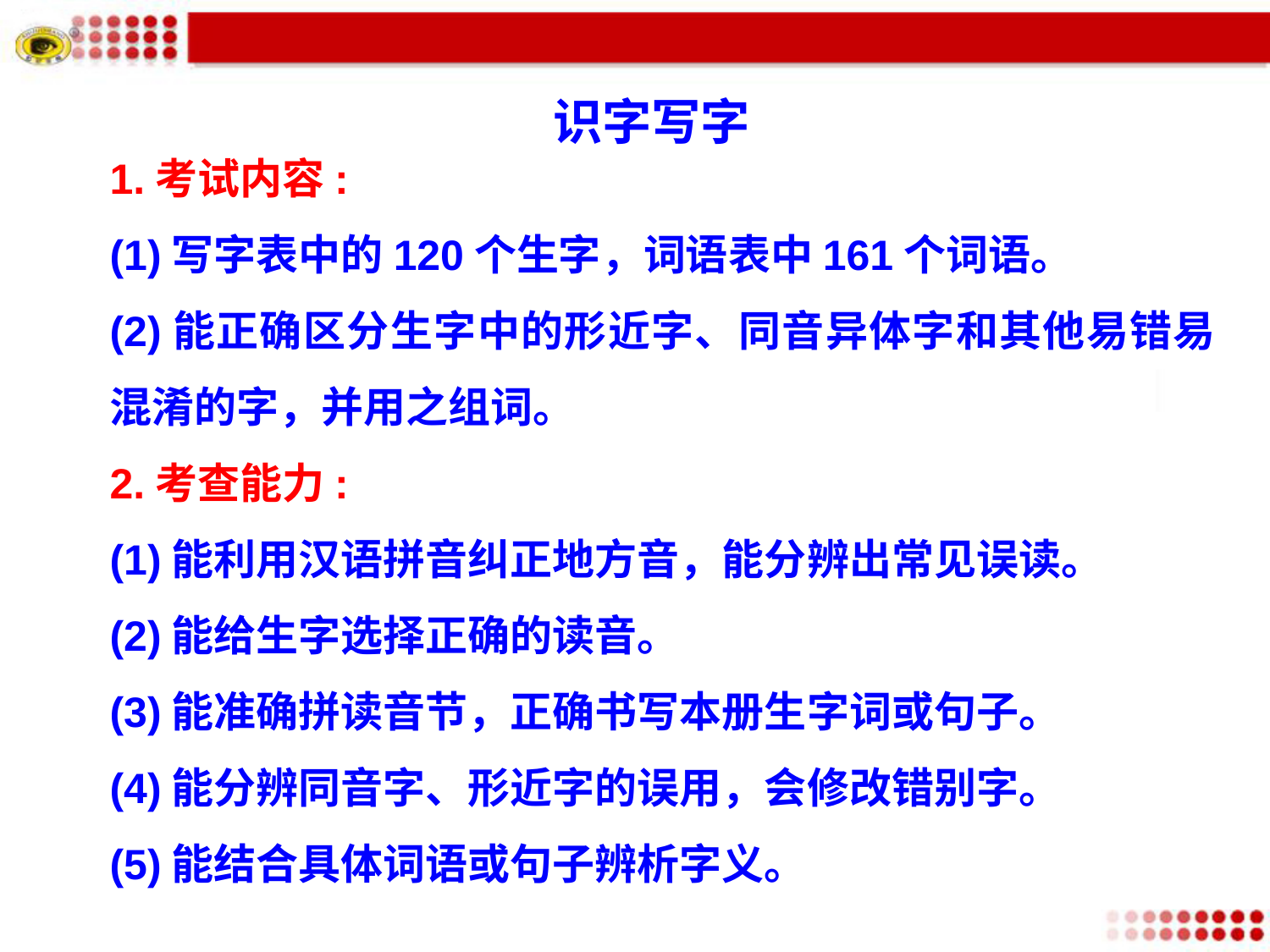

识字写字
1.考试内容:
(1)写字表中的120个生字，词语表中161个词语。
(2)能正确区分生字中的形近字、同音异体字和其他易错易混淆的字，并用之组词。
2.考查能力:
(1)能利用汉语拼音纠正地方音，能分辨出常见误读。
(2)能给生字选择正确的读音。
(3)能准确拼读音节，正确书写本册生字词或句子。
(4)能分辨同音字、形近字的误用，会修改错别字。
(5)能结合具体词语或句子辨析字义。